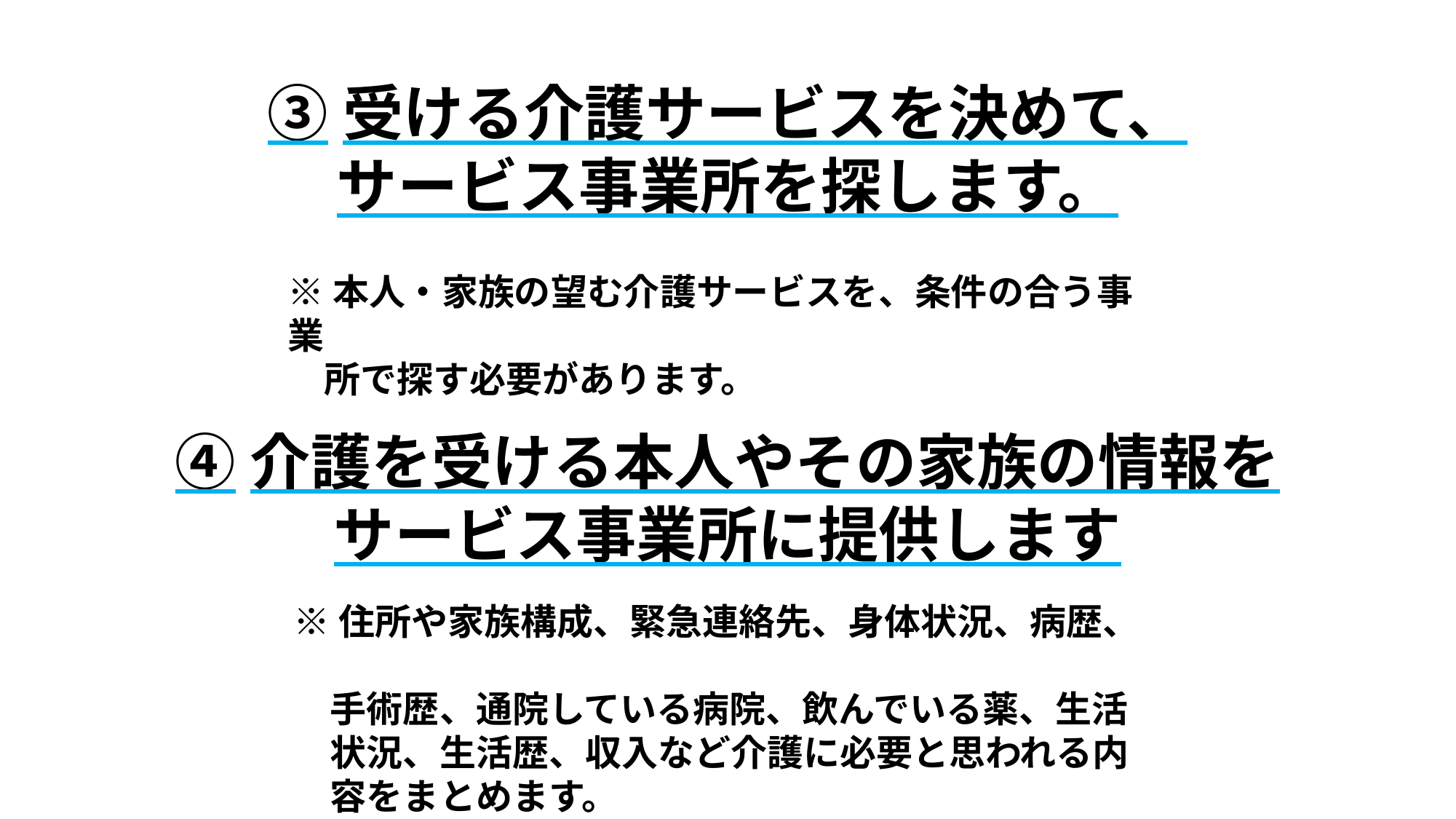

③受ける介護サービスを決めて、
サービス事業所を探します。
※本人・家族の望む介護サービスを、条件の合う事業
　所で探す必要があります。
④介護を受ける本人やその家族の情報を
サービス事業所に提供します
※住所や家族構成、緊急連絡先、身体状況、病歴、
　手術歴、通院している病院、飲んでいる薬、生活
　状況、生活歴、収入など介護に必要と思われる内
　容をまとめます。